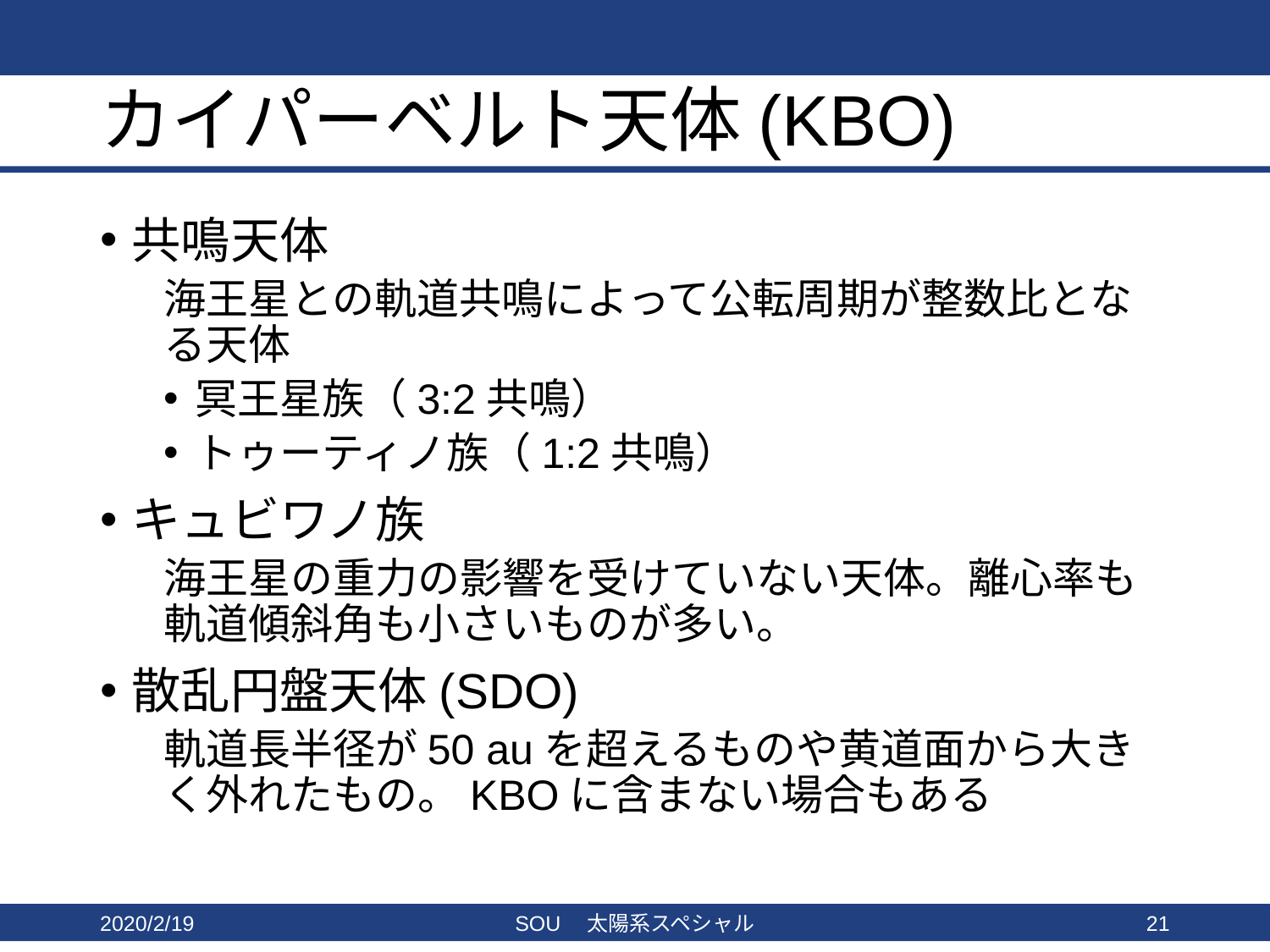

# カイパーベルト天体(KBO)
共鳴天体
海王星との軌道共鳴によって公転周期が整数比となる天体
冥王星族（3:2共鳴）
トゥーティノ族（1:2共鳴）
キュビワノ族
海王星の重力の影響を受けていない天体。離心率も軌道傾斜角も小さいものが多い。
散乱円盤天体(SDO)
軌道長半径が50 auを超えるものや黄道面から大きく外れたもの。KBOに含まない場合もある
2020/2/19
SOU　太陽系スペシャル
21